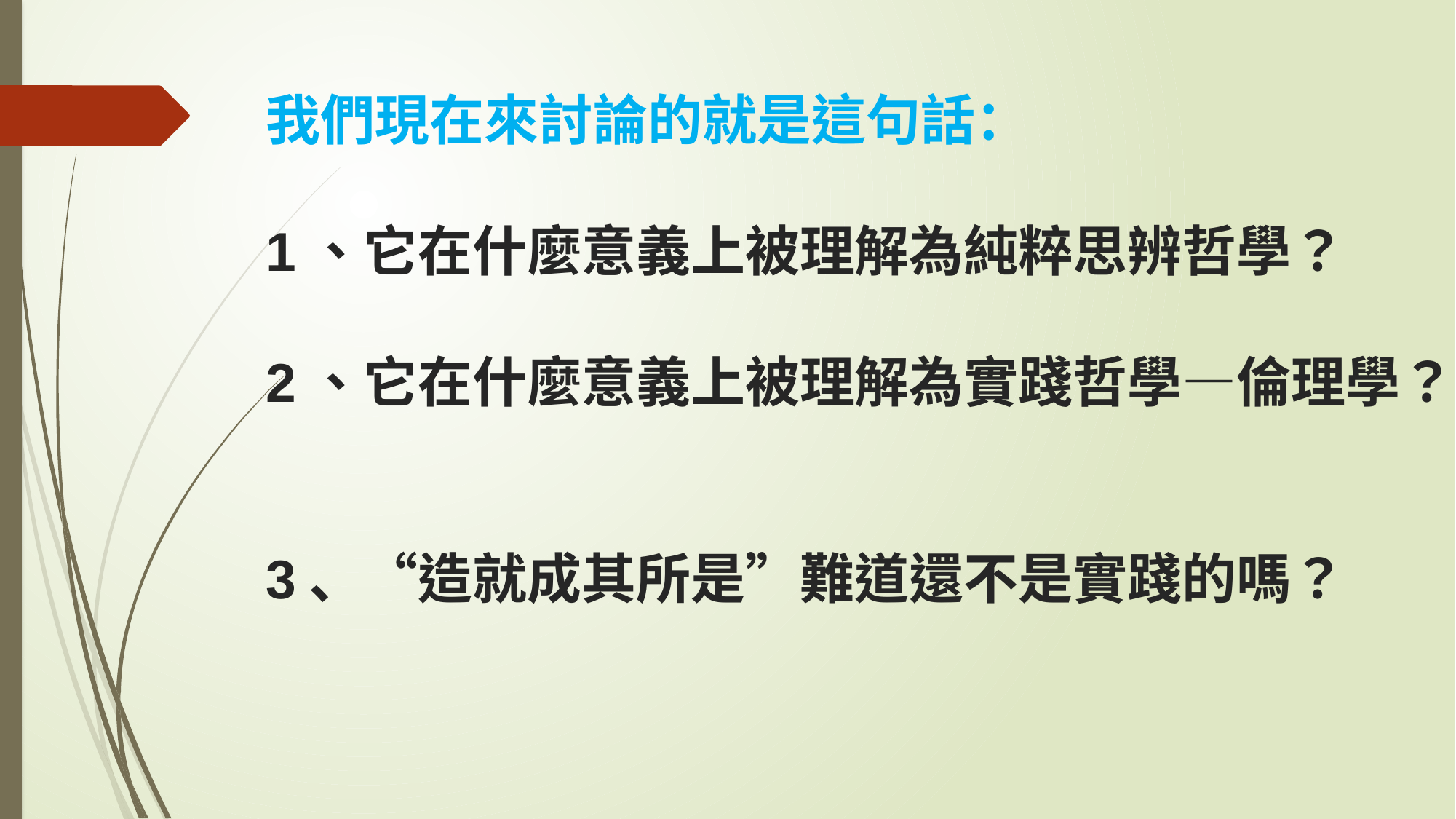

# 我們現在來討論的就是這句話： 1、它在什麼意義上被理解為純粹思辨哲學？ 2、它在什麼意義上被理解為實踐哲學—倫理學？ 3、“造就成其所是”難道還不是實踐的嗎？